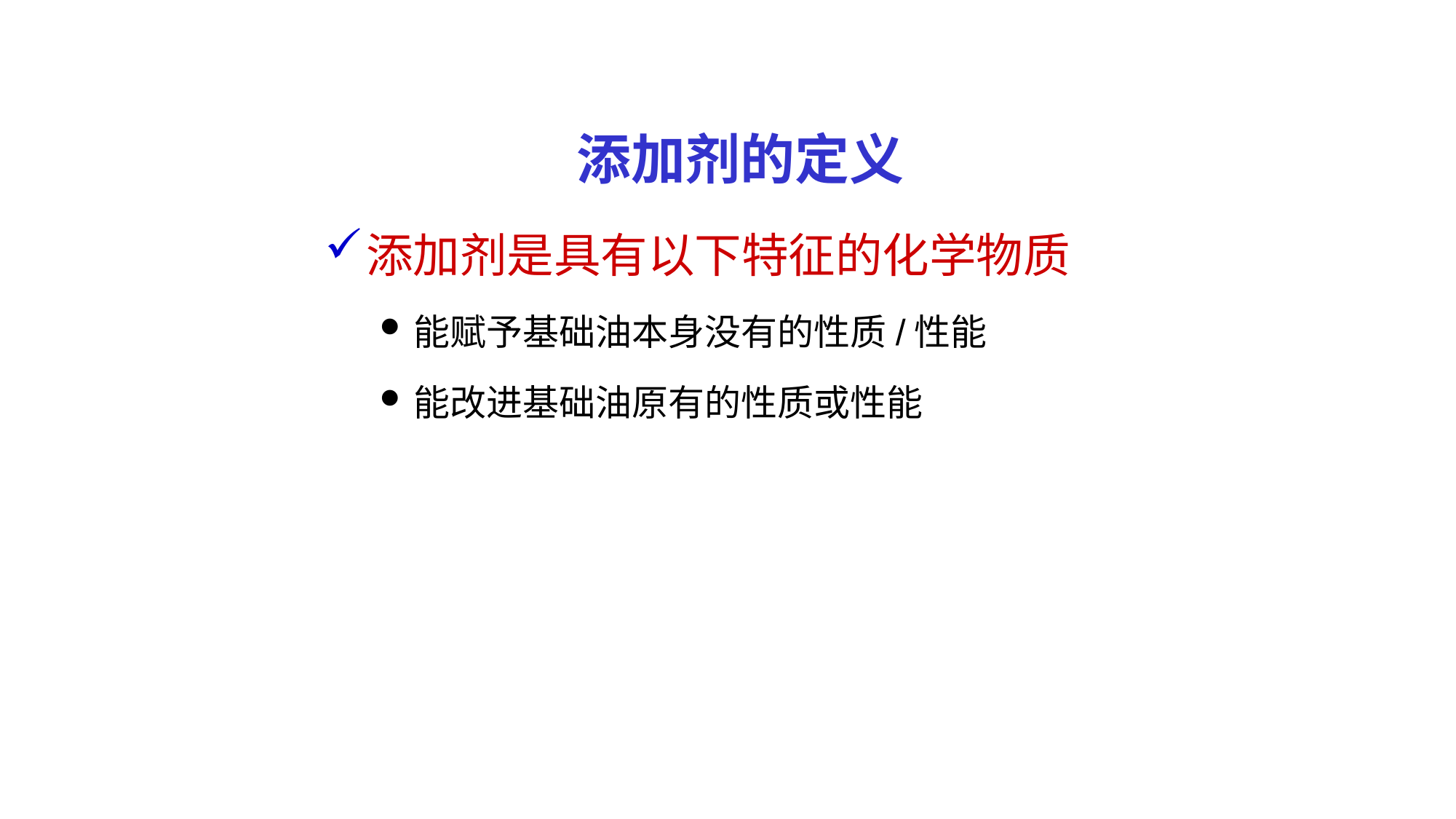

添加剂的定义
添加剂是具有以下特征的化学物质：
能赋予基础油本身没有的性质/性能
能改进基础油原有的性质或性能